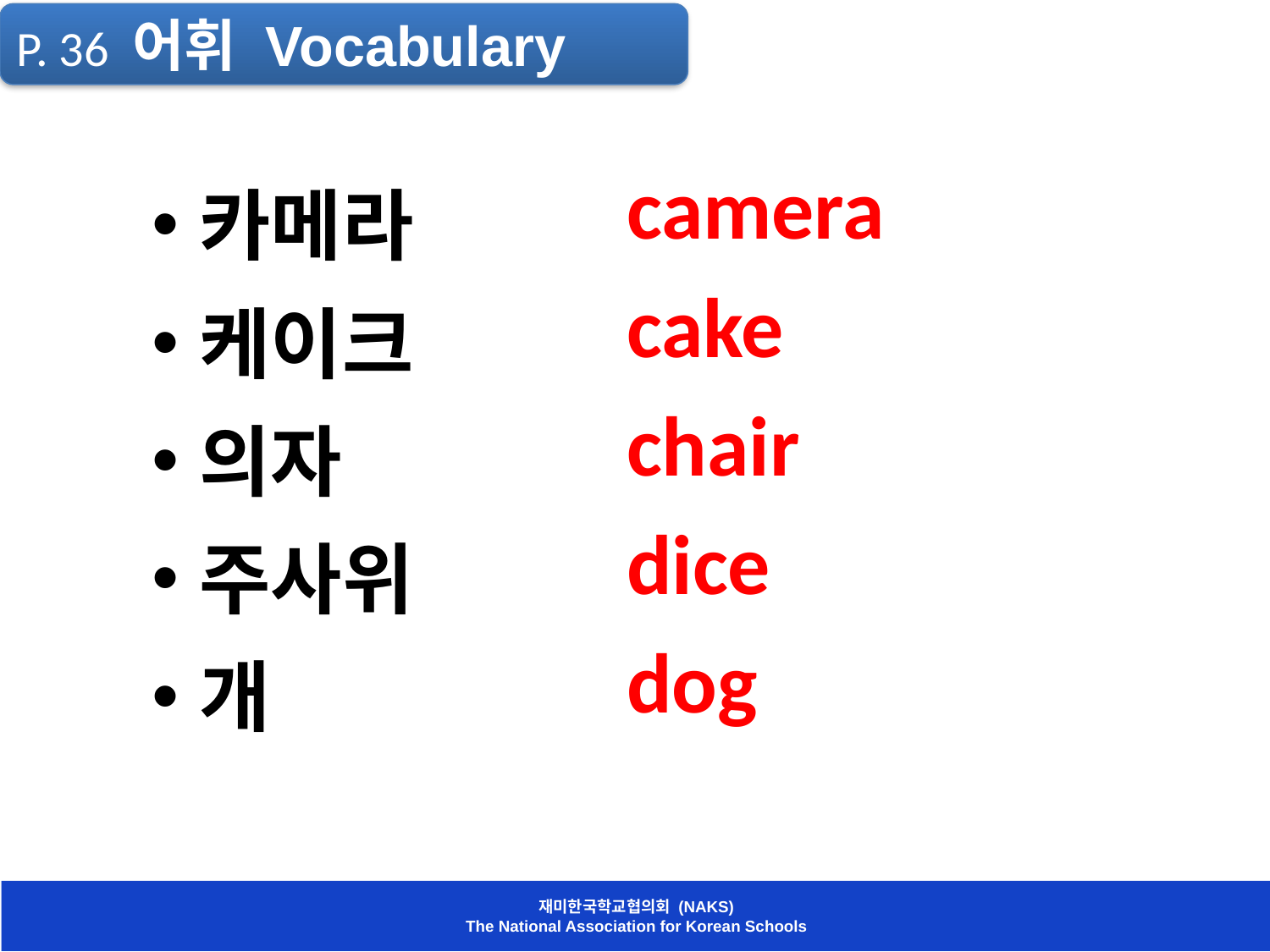

P. 36 어휘 Vocabulary
camera
cake
chair
dice
dog

카메라
케이크
의자
주사위
개

재미한국학교협의회 (NAKS)
The National Association for Korean Schools